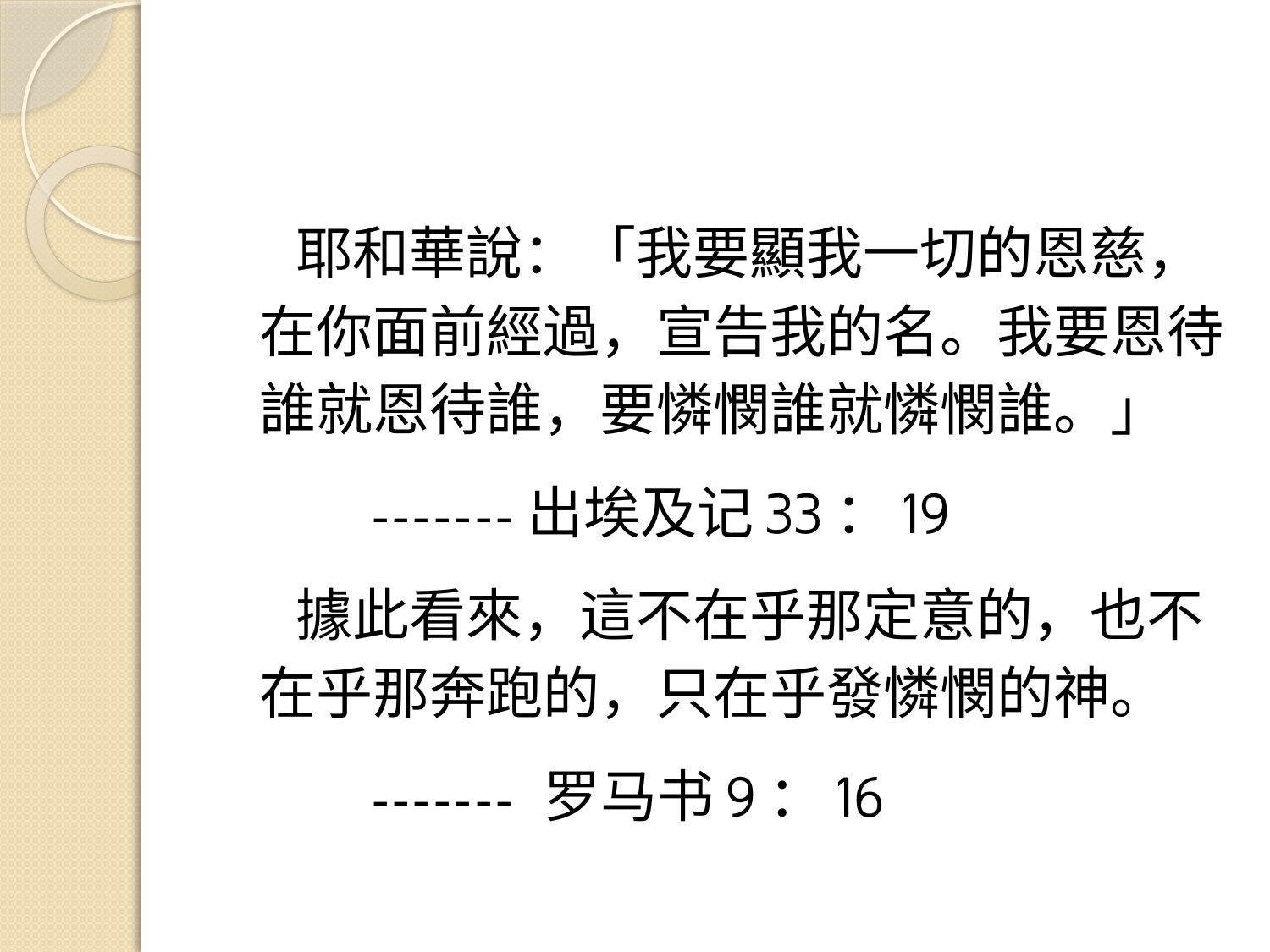

#
耶和華說：「我要顯我一切的恩慈，在你面前經過，宣告我的名。我要恩待誰就恩待誰，要憐憫誰就憐憫誰。」
			-------出埃及记33：19
據此看來，這不在乎那定意的，也不在乎那奔跑的，只在乎發憐憫的神。
			------- 罗马书9：16